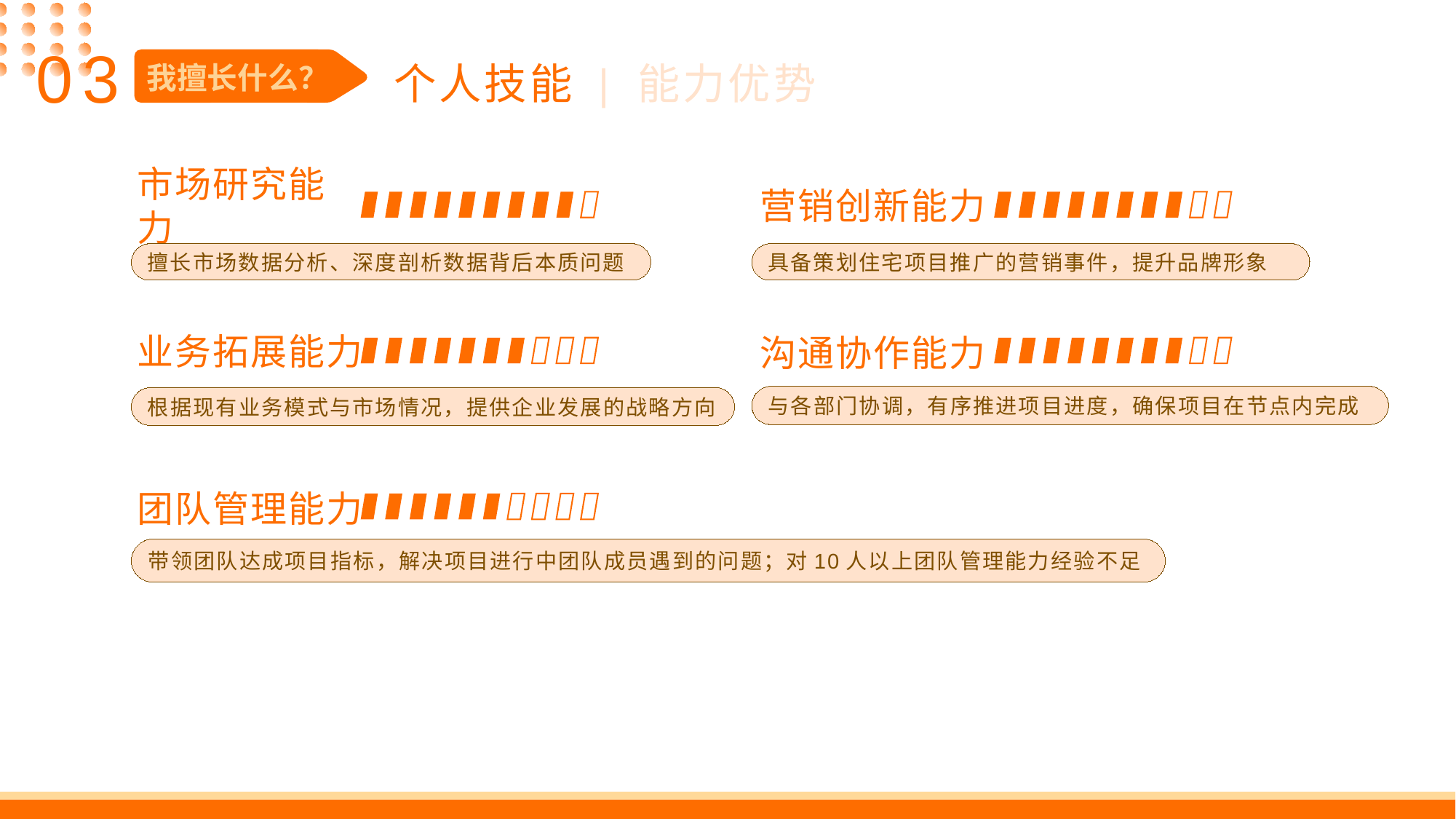

03
个人技能 | 能力优势
我擅长什么？
市场研究能力
营销创新能力

擅长市场数据分析、深度剖析数据背后本质问题
具备策划住宅项目推广的营销事件，提升品牌形象
业务拓展能力
沟通协作能力

与各部门协调，有序推进项目进度，确保项目在节点内完成
根据现有业务模式与市场情况，提供企业发展的战略方向
团队管理能力

带领团队达成项目指标，解决项目进行中团队成员遇到的问题；对10人以上团队管理能力经验不足